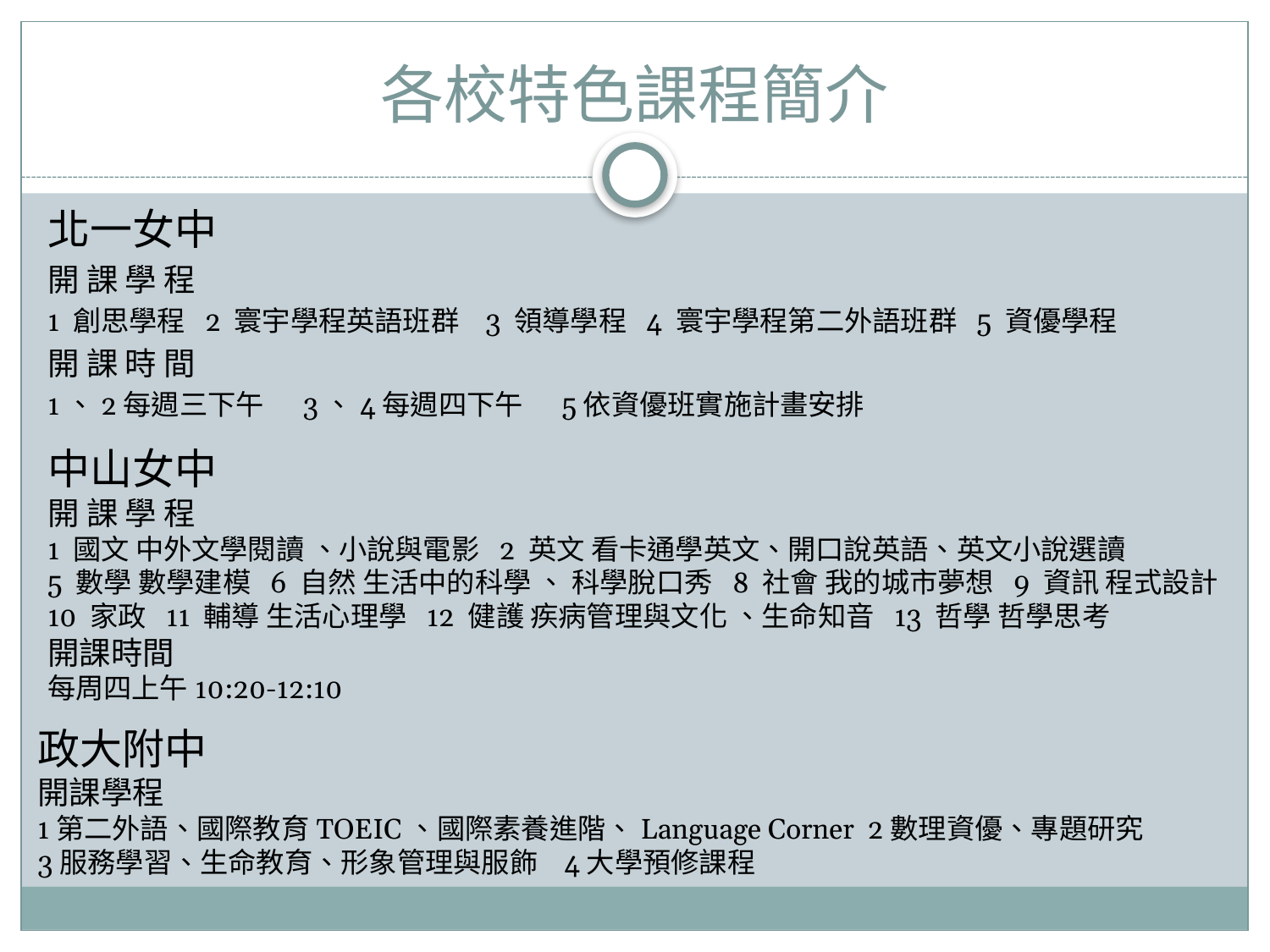

# 各校特色課程簡介
北一女中
開 課 學 程
1 創思學程  2 寰宇學程英語班群   3 領導學程  4 寰宇學程第二外語班群  5 資優學程
開 課 時 間
1、2每週三下午     3、4每週四下午     5依資優班實施計畫安排

中山女中
開 課 學 程
1 國文 中外文學閱讀 、小說與電影  2 英文 看卡通學英文、開口說英語、英文小說選讀
5 數學 數學建模  6 自然 生活中的科學 、 科學脫口秀  8 社會 我的城市夢想  9 資訊 程式設計 10 家政  11 輔導 生活心理學  12 健護 疾病管理與文化 、生命知音  13 哲學 哲學思考
開課時間
每周四上午10:20-12:10

政大附中
開課學程
1第二外語、國際教育TOEIC、國際素養進階、Language Corner  2數理資優、專題研究
3服務學習、生命教育、形象管理與服飾   4大學預修課程